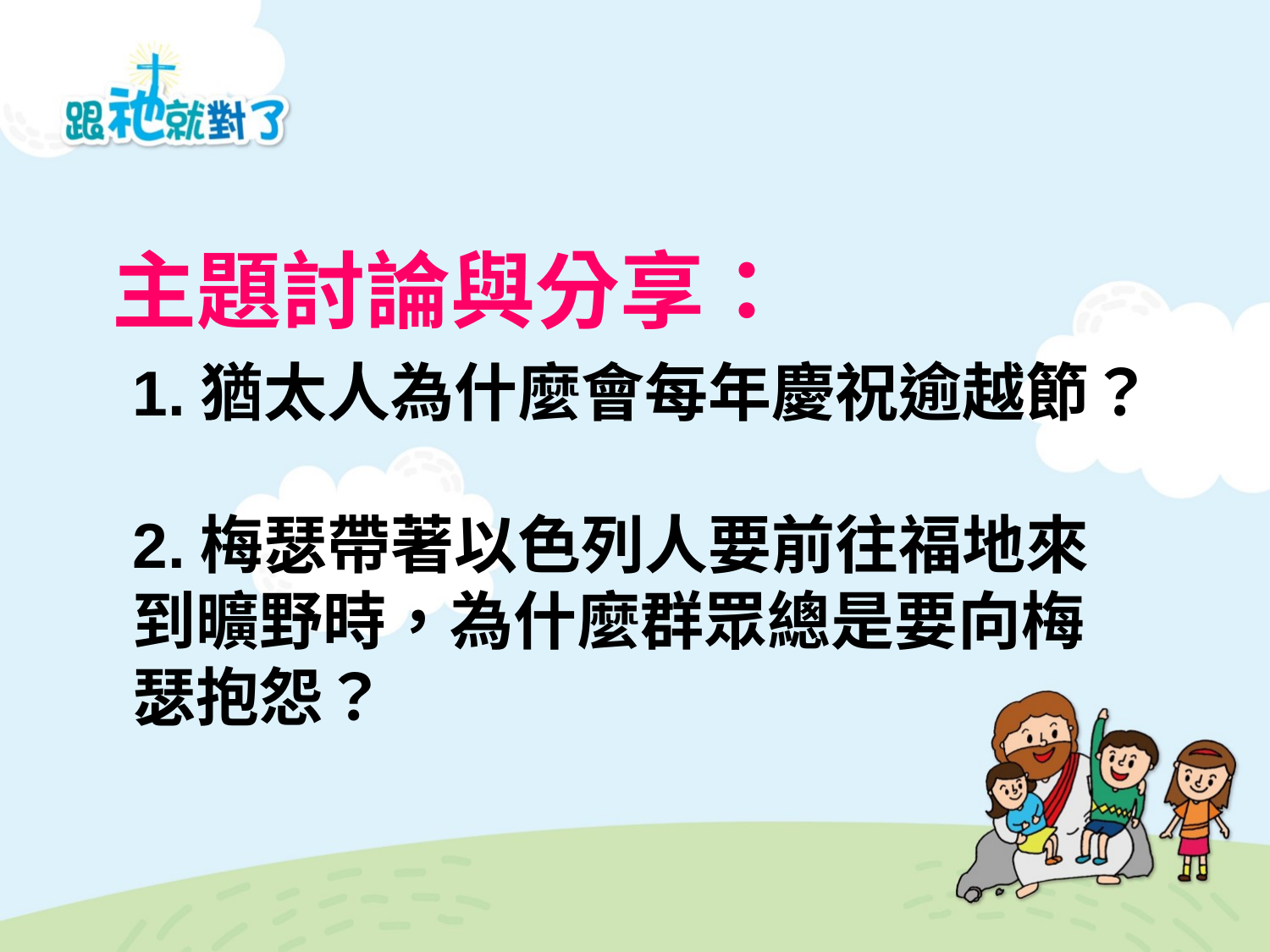

主題討論與分享：
1.猶太人為什麼會每年慶祝逾越節？

2.梅瑟帶著以色列人要前往福地來到曠野時，為什麼群眾總是要向梅瑟抱怨？